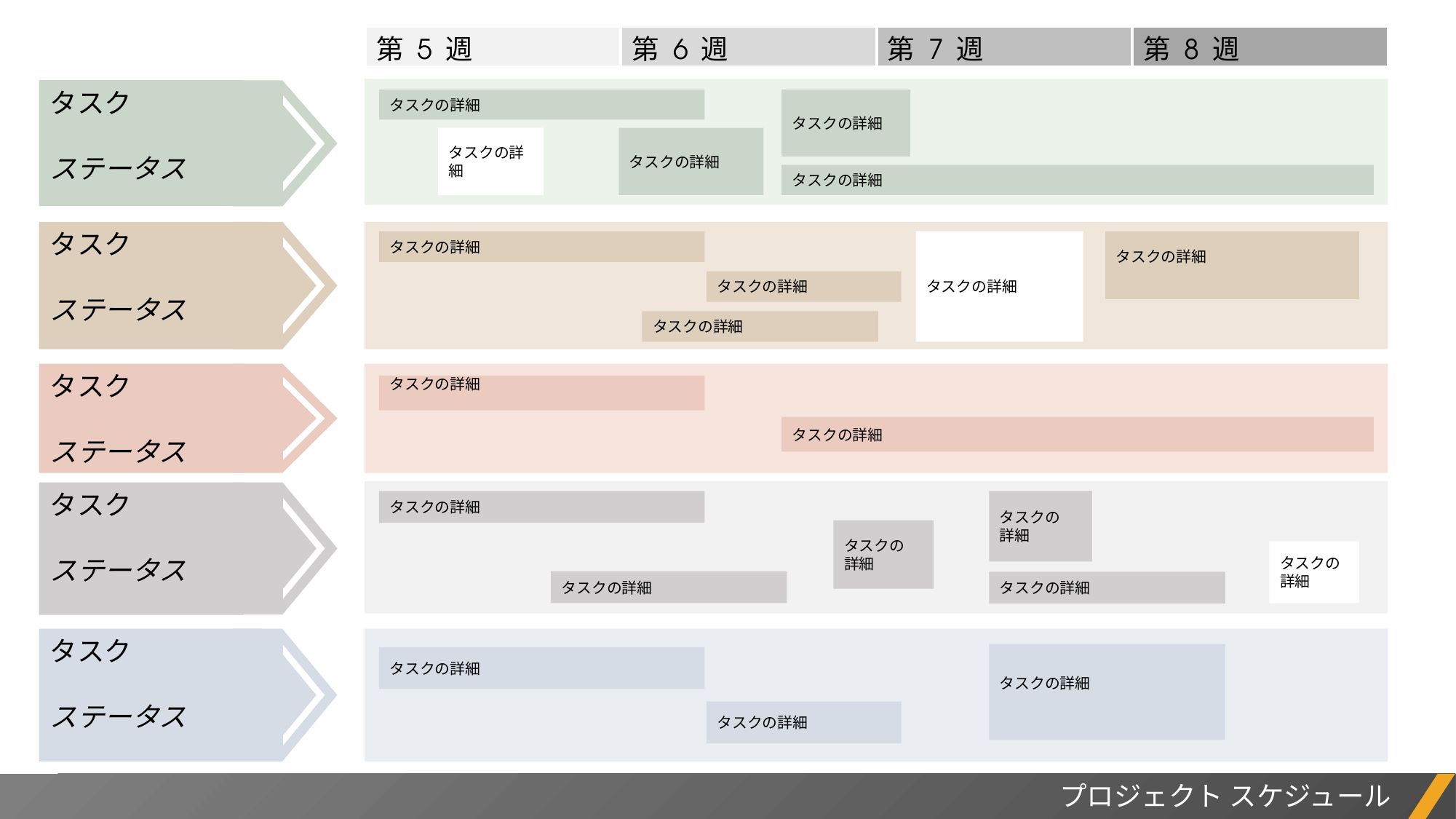

| 第 5 週 | 第 6 週 | 第 7 週 | 第 8 週 |
| --- | --- | --- | --- |

タスク

ステータス

タスクの詳細
タスクの詳細
タスクの詳細
タスクの詳細
タスクの詳細
タスク

ステータス

タスクの詳細
タスクの詳細
タスクの詳細

タスクの詳細
タスクの詳細
タスク

ステータス

タスクの詳細

タスクの詳細

タスク

ステータス

タスクの詳細
タスクの
詳細
タスクの
詳細
タスクの
詳細
タスクの詳細
タスクの詳細
タスク

ステータス

タスクの詳細

タスクの詳細
タスクの詳細
プロジェクト スケジュール